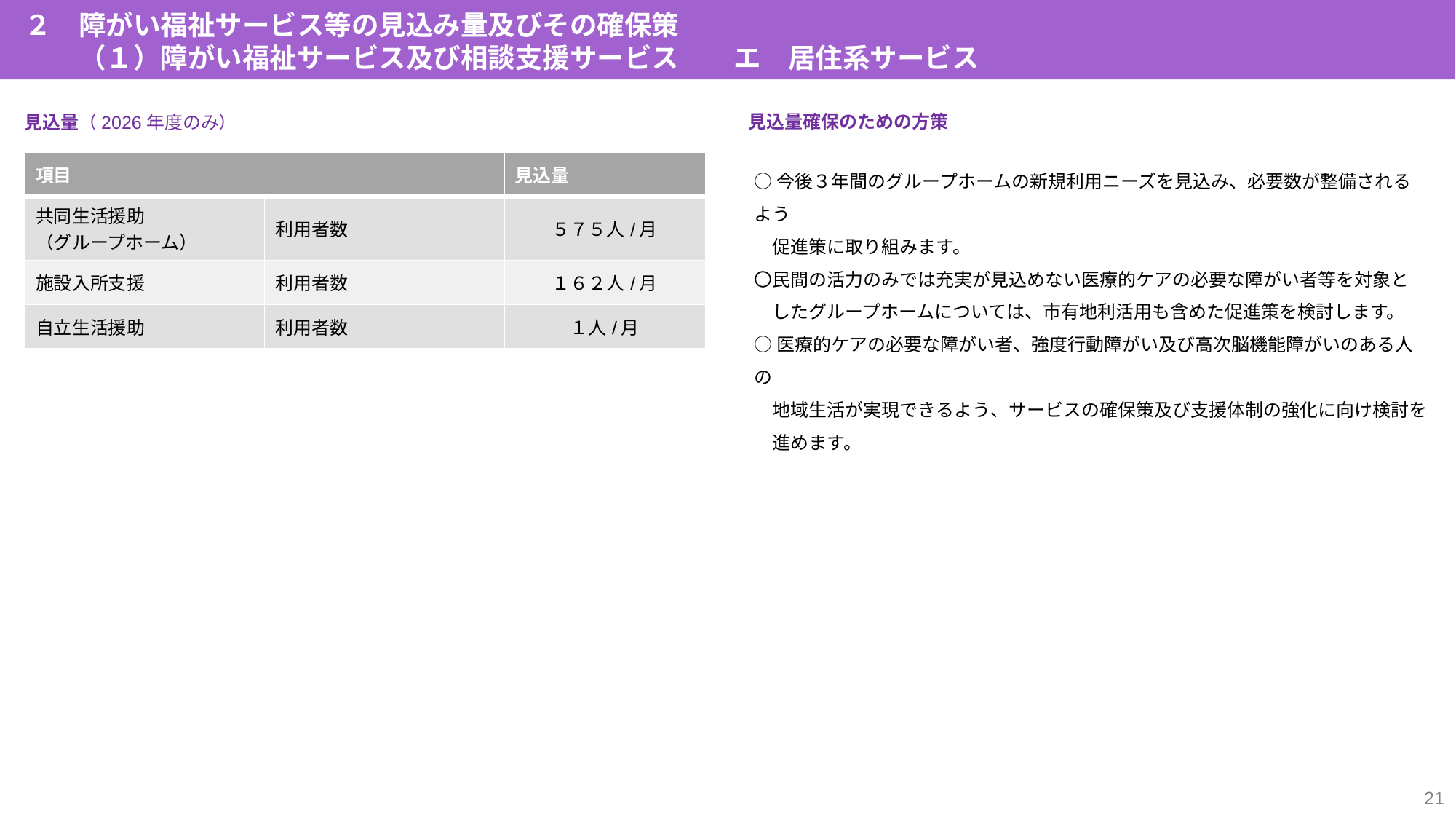

２　障がい福祉サービス等の見込み量及びその確保策
　　（１）障がい福祉サービス及び相談支援サービス　　エ　居住系サービス
見込量確保のための方策
見込量（2026年度のみ）
| 項目 |  | 見込量 |
| --- | --- | --- |
| 共同生活援助 （グループホーム） | 利用者数 | ５７５人/月 |
| 施設入所支援 | 利用者数 | １６２人/月 |
| 自立生活援助 | 利用者数 | １人/月 |
○今後３年間のグループホームの新規利用ニーズを見込み、必要数が整備されるよう
　促進策に取り組みます。
〇民間の活力のみでは充実が見込めない医療的ケアの必要な障がい者等を対象と
　したグループホームについては、市有地利活用も含めた促進策を検討します。
○医療的ケアの必要な障がい者、強度行動障がい及び高次脳機能障がいのある人の
　地域生活が実現できるよう、サービスの確保策及び支援体制の強化に向け検討を
　進めます。
21